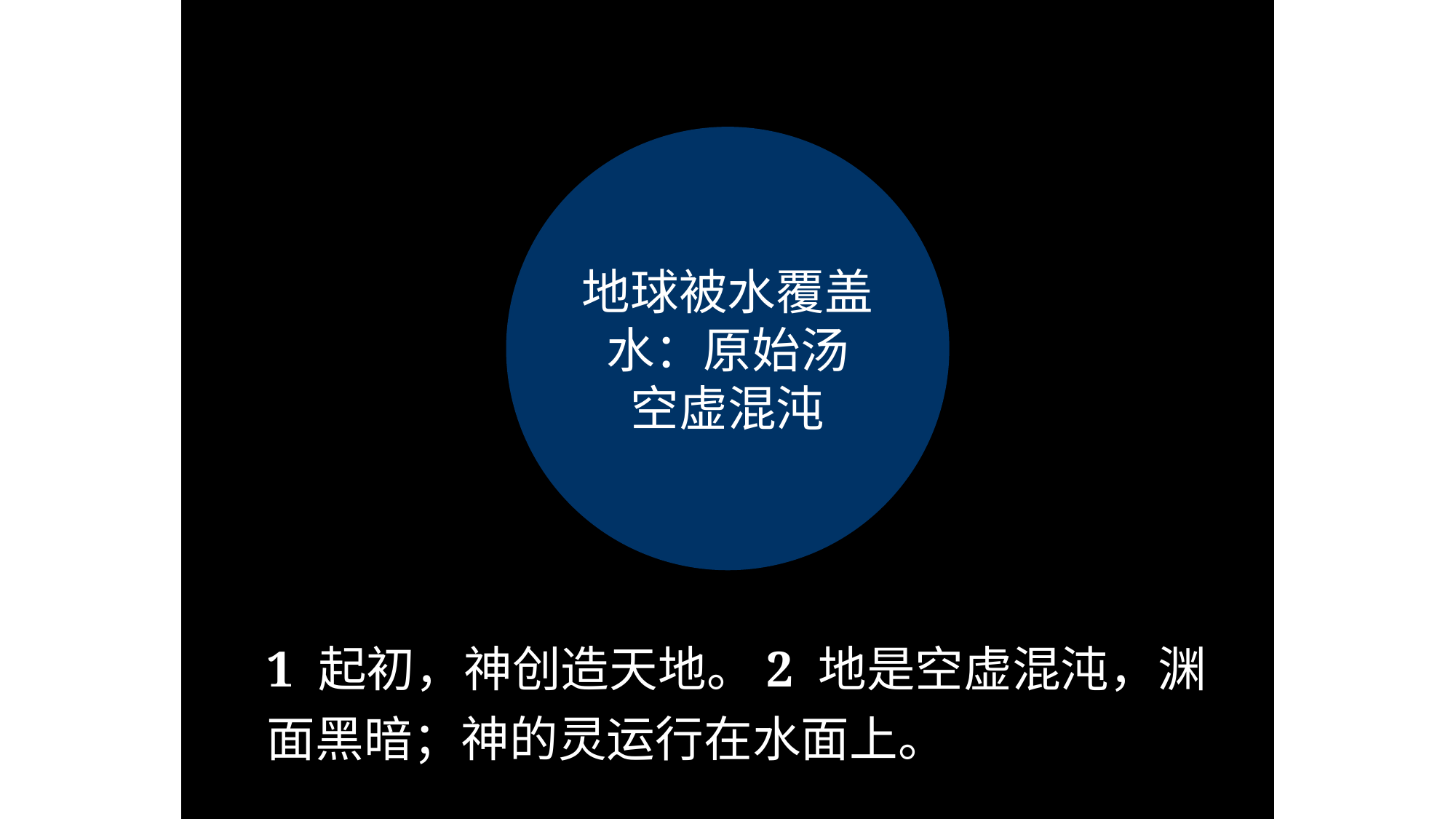

地球被水覆盖
水：原始汤
空虚混沌
1 起初，神创造天地。2 地是空虚混沌，渊面黑暗；神的灵运行在水面上。